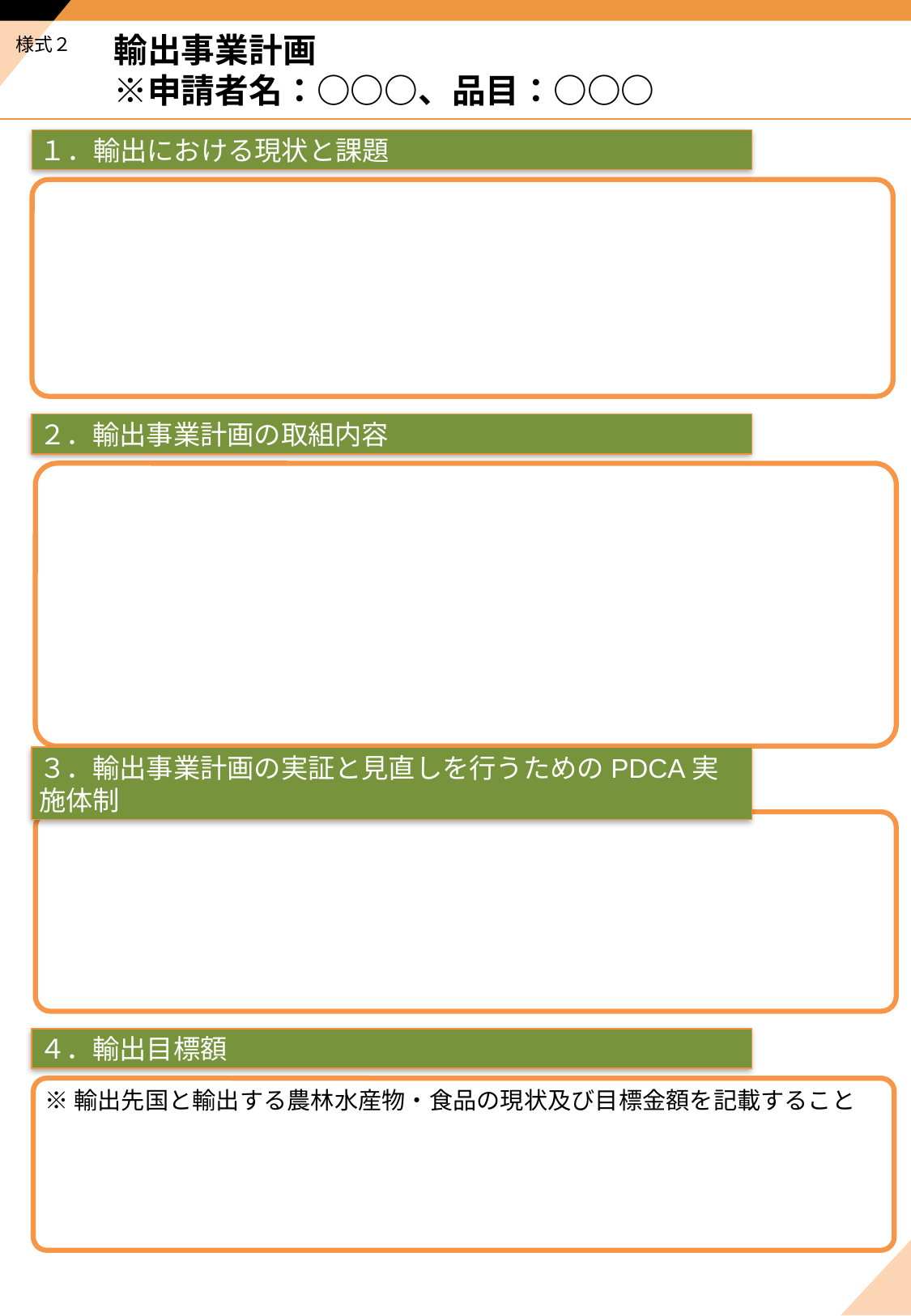

様式２
# 輸出事業計画 ※申請者名：○○○、品目：○○○
１．輸出における現状と課題

２．輸出事業計画の取組内容

３．輸出事業計画の実証と見直しを行うためのPDCA実施体制

４．輸出目標額
※輸出先国と輸出する農林水産物・食品の現状及び目標金額を記載すること